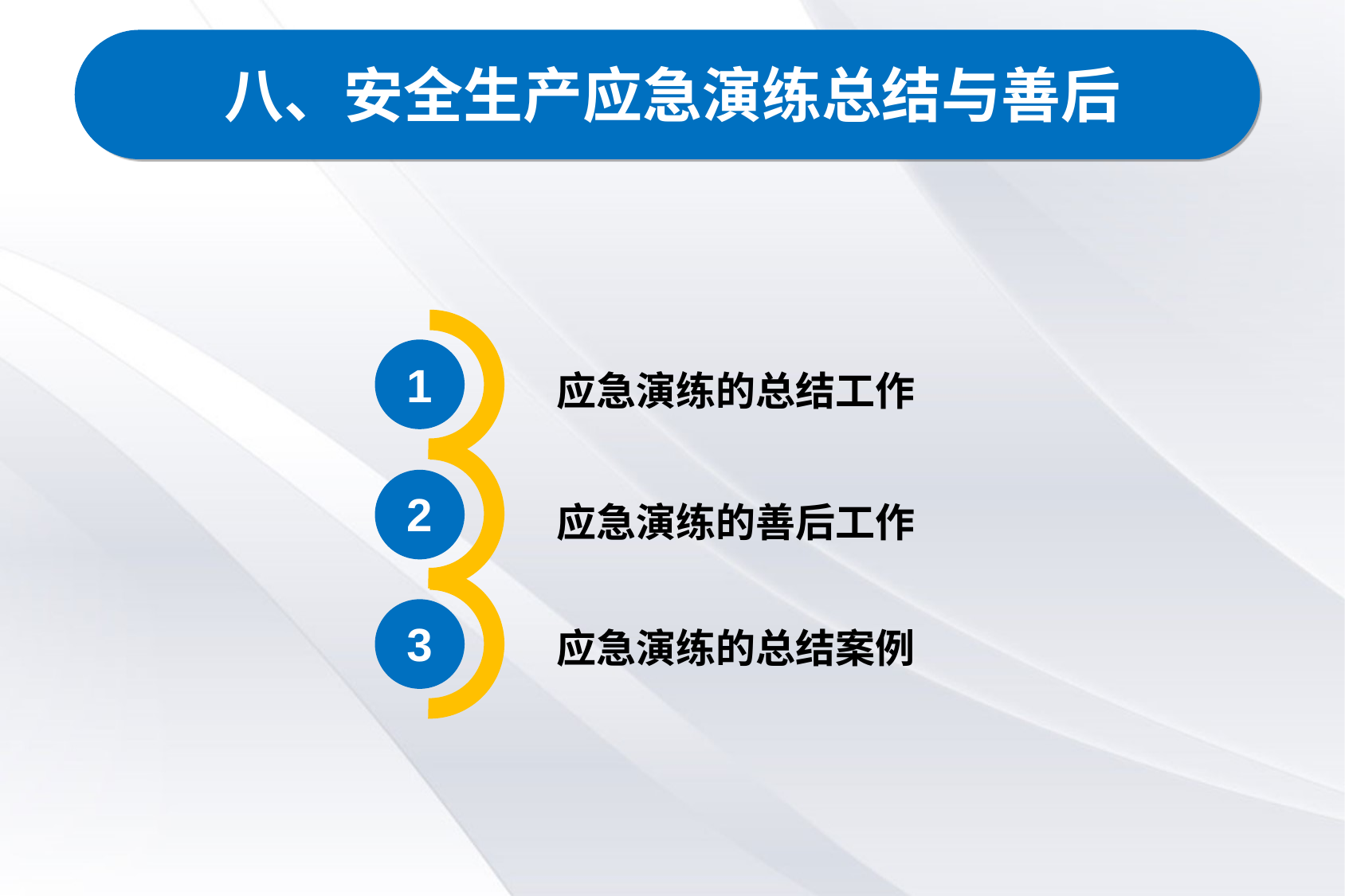

# 八、安全生产应急演练总结与善后

1
应急演练的总结工作

2
应急演练的善后工作

3
应急演练的总结案例